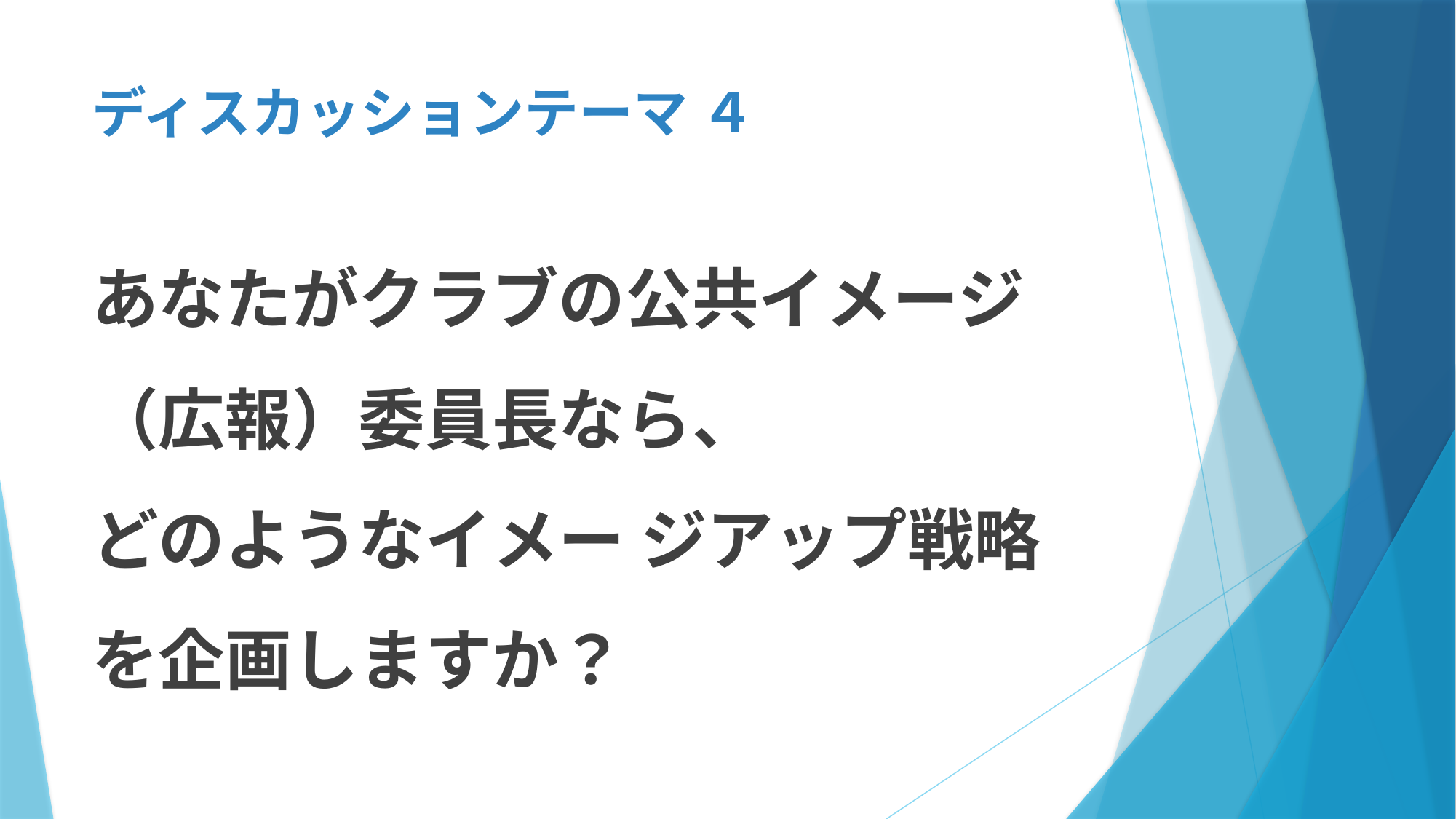

# ディスカッションテーマ ４
あなたがクラブの公共イメージ（広報）委員長なら、
どのようなイメー ジアップ戦略を企画しますか？